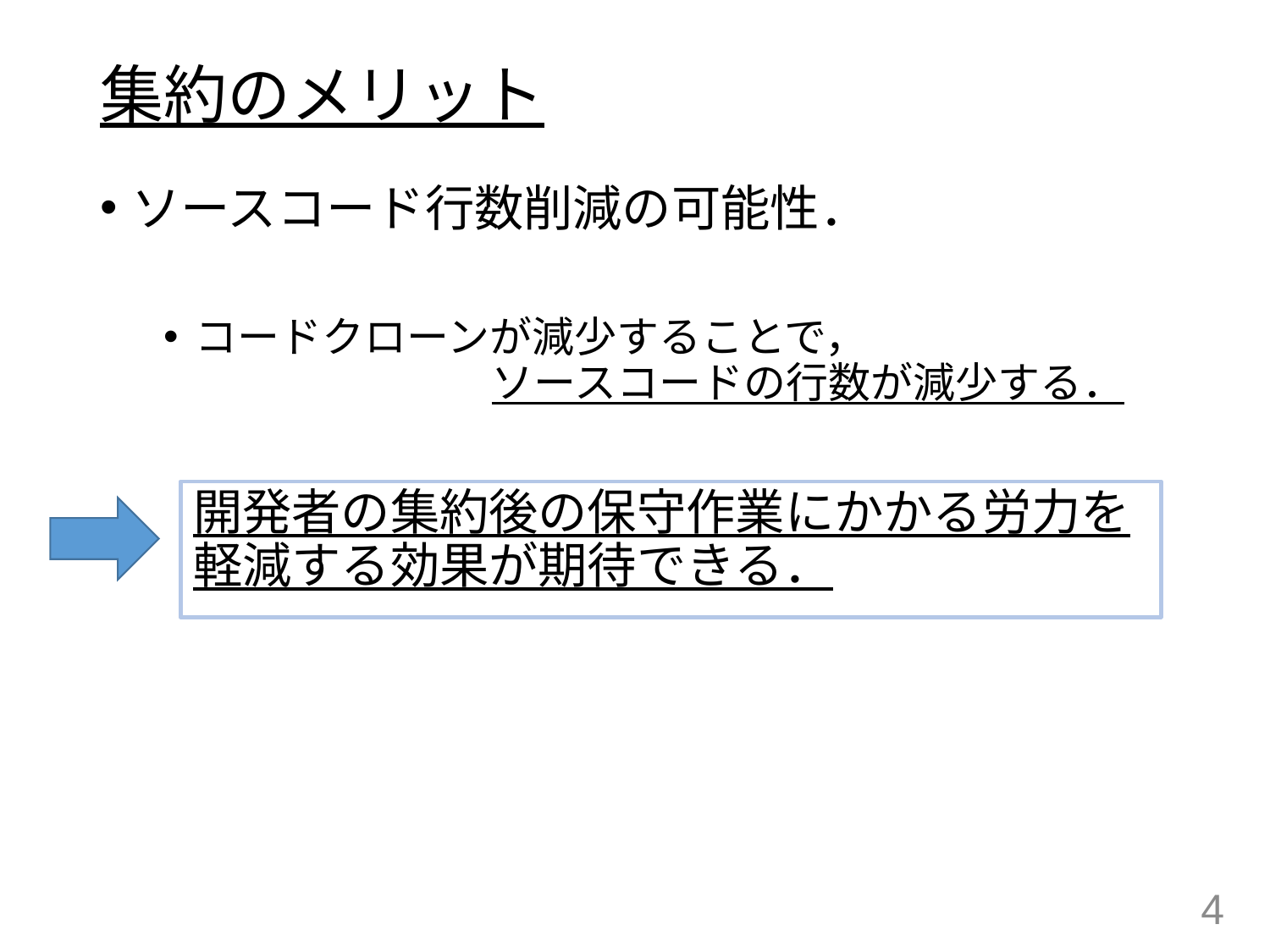

# 集約のメリット
ソースコード行数削減の可能性．

コードクローンが減少することで，　　　　　　　　　　　　　　ソースコードの行数が減少する．

開発者の集約後の保守作業にかかる労力を軽減する効果が期待できる．

4